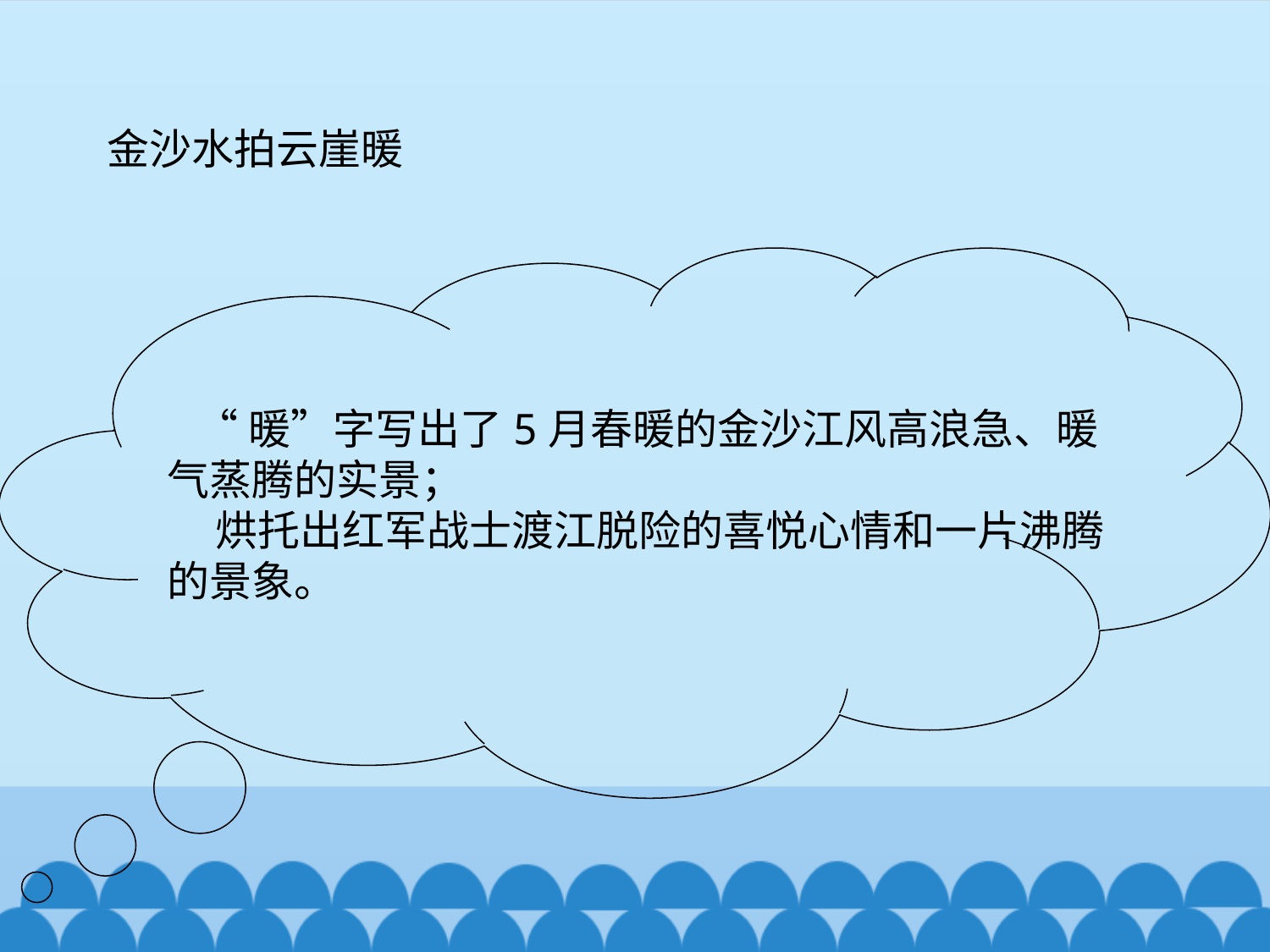

金沙水拍云崖暖

   “暖”字写出了5月春暖的金沙江风高浪急、暖气蒸腾的实景；
    烘托出红军战士渡江脱险的喜悦心情和一片沸腾的景象。